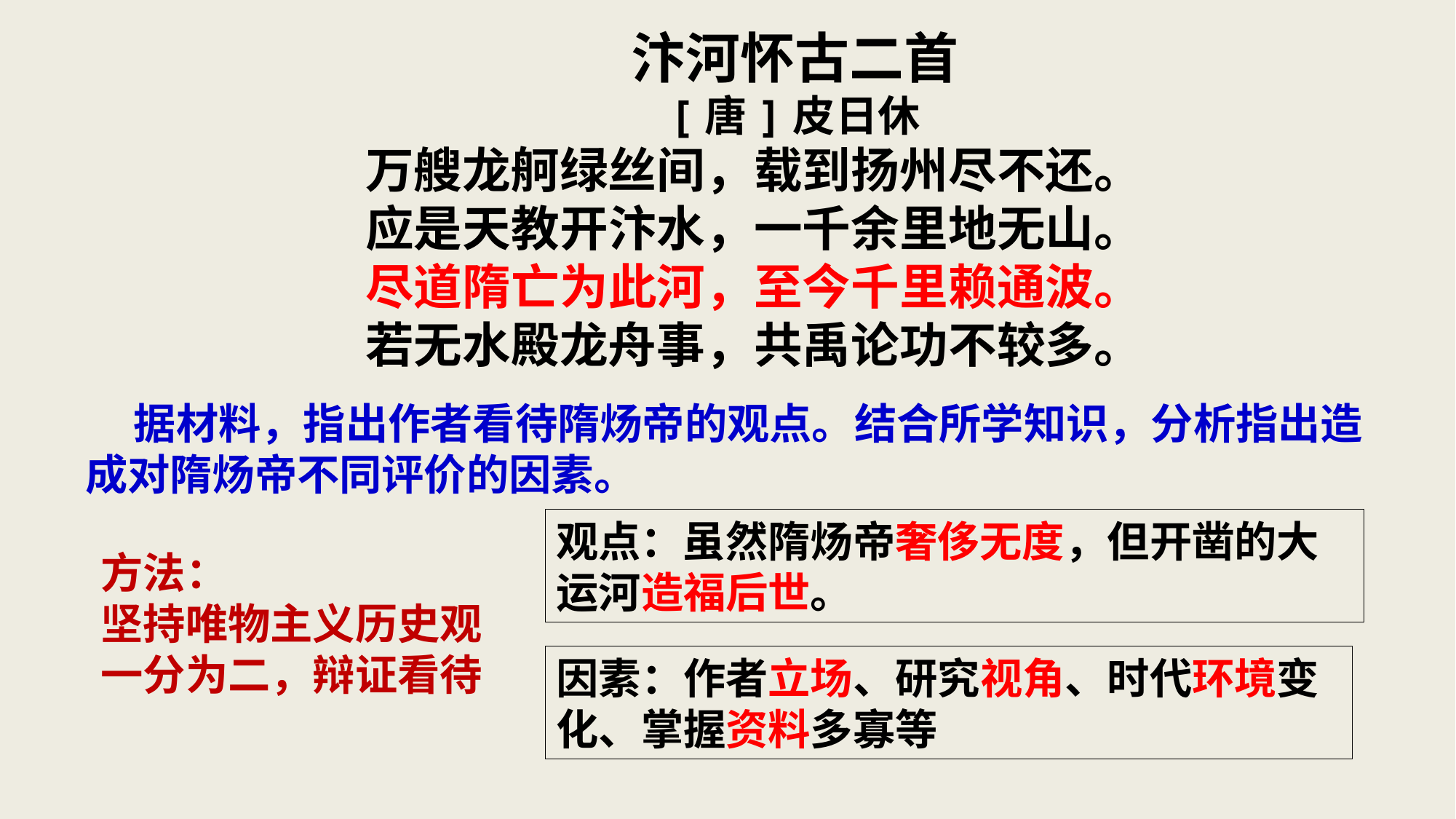

汴河怀古二首
[唐]皮日休
万艘龙舸绿丝间，载到扬州尽不还。
应是天教开汴水，一千余里地无山。
尽道隋亡为此河，至今千里赖通波。
若无水殿龙舟事，共禹论功不较多。
    据材料，指出作者看待隋炀帝的观点。结合所学知识，分析指出造成对隋炀帝不同评价的因素。
观点：虽然隋炀帝奢侈无度，但开凿的大运河造福后世。
方法：
坚持唯物主义历史观
一分为二，辩证看待
因素：作者立场、研究视角、时代环境变化、掌握资料多寡等